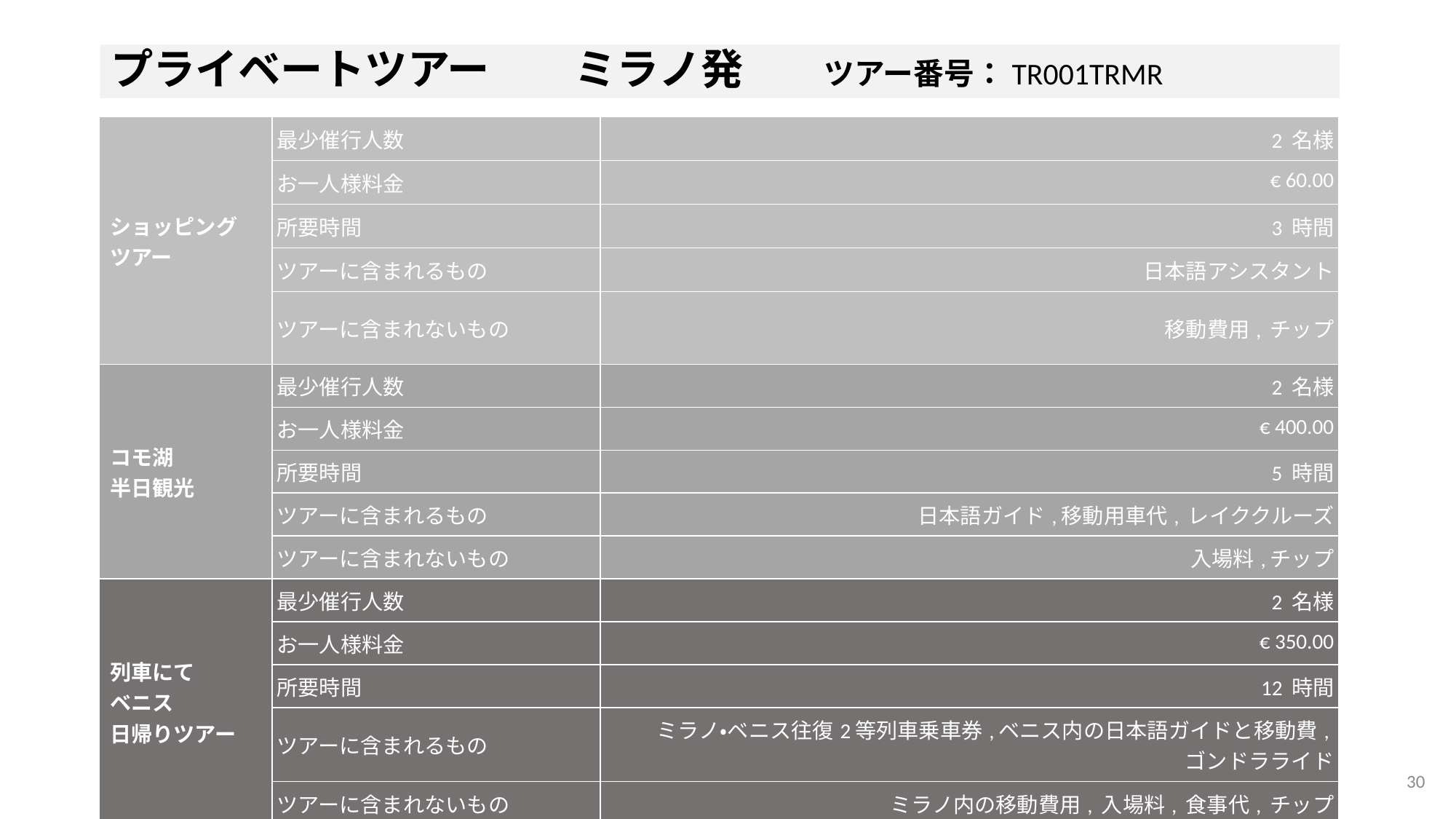

# プライベートツアー　　ミラノ発   　 ツアー番号：TR001TRMR
| ショッピング ツアー | 最少催行人数 | 2 名様 |
| --- | --- | --- |
|  | お一人様料金 | € 60.00 |
|  | 所要時間 | 3 時間 |
|  | ツアーに含まれるもの | 日本語アシスタント |
|  | ツアーに含まれないもの | 移動費用, チップ |
| コモ湖 半日観光 | 最少催行人数 | 2 名様 |
|  | お一人様料金 | € 400.00 |
|  | 所要時間 | 5 時間 |
|  | ツアーに含まれるもの | 日本語ガイド,移動用車代, レイククルーズ |
|  | ツアーに含まれないもの | 入場料,チップ |
| 列車にて ベニス 日帰りツアー | 最少催行人数 | 2 名様 |
|  | お一人様料金 | € 350.00 |
|  | 所要時間 | 12 時間 |
|  | ツアーに含まれるもの | ミラノ・ベニス往復2等列車乗車券,ベニス内の日本語ガイドと移動費, ゴンドラライド |
|  | ツアーに含まれないもの | ミラノ内の移動費用, 入場料, 食事代, チップ |
30